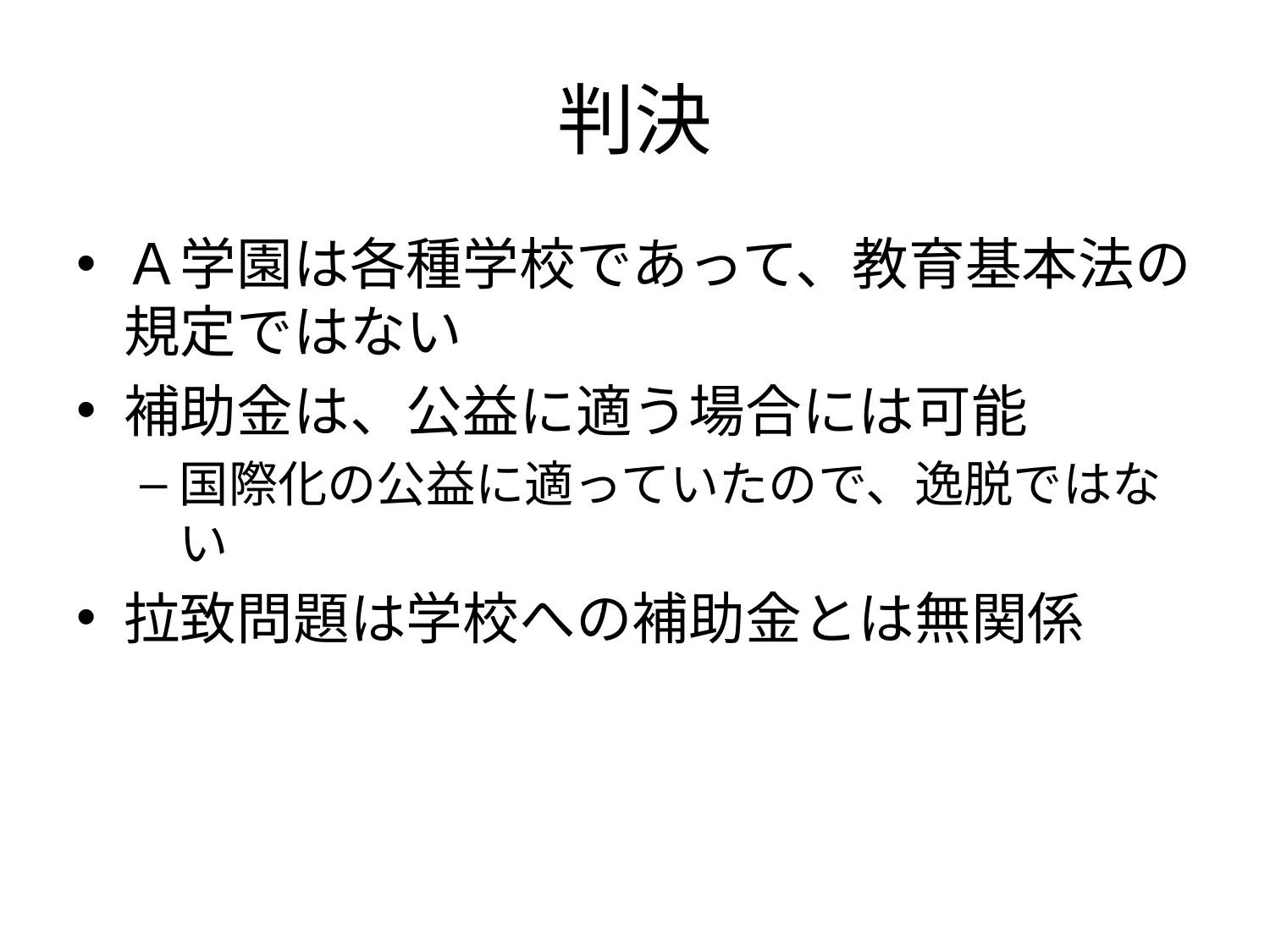

# 判決
Ａ学園は各種学校であって、教育基本法の規定ではない
補助金は、公益に適う場合には可能
国際化の公益に適っていたので、逸脱ではない
拉致問題は学校への補助金とは無関係